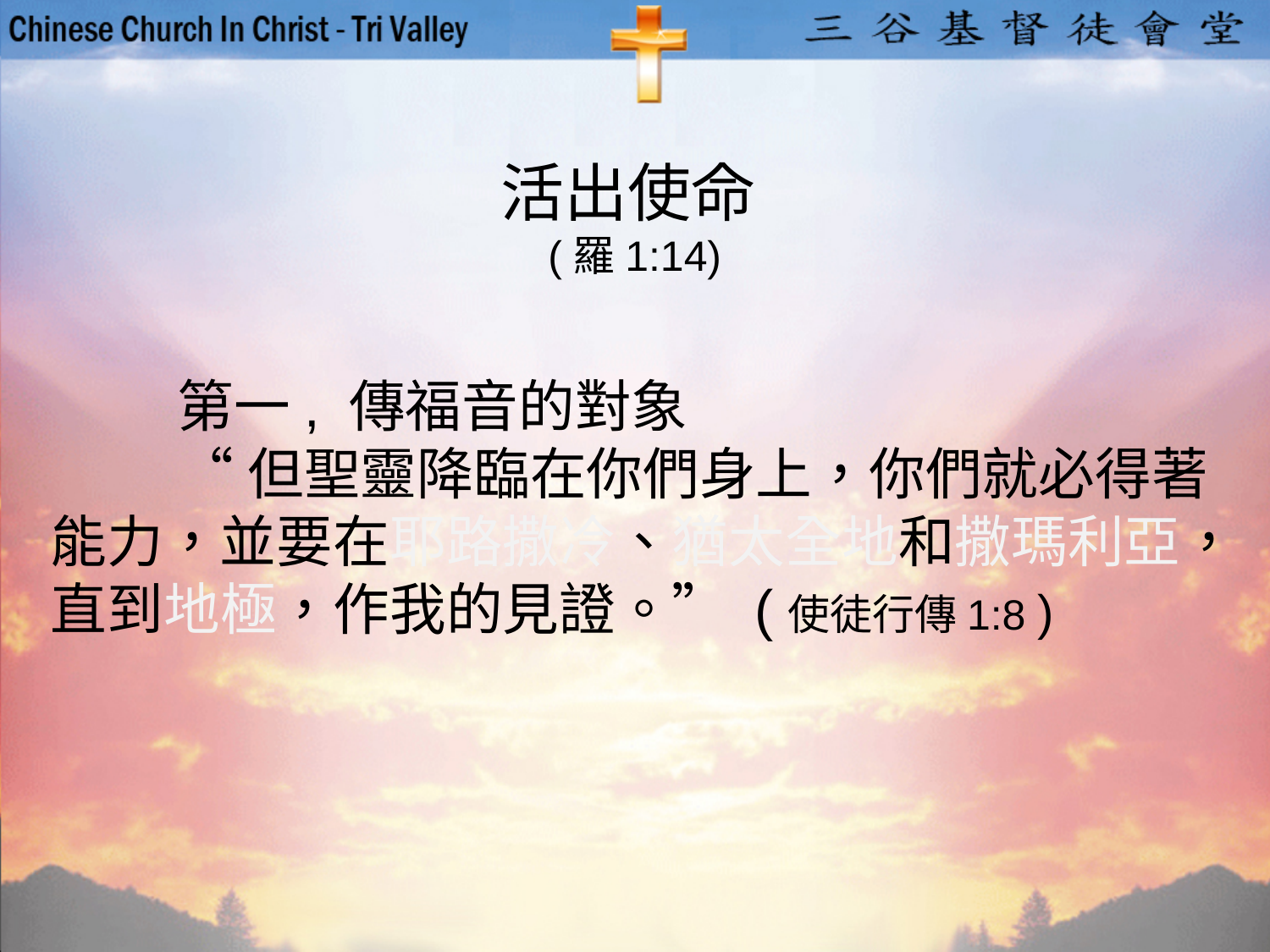

活出使命
(羅1:14)

	第一, 傳福音的對象
 	“但聖靈降臨在你們身上，你們就必得著能力，並要在耶路撒冷、猶太全地和撒瑪利亞，直到地極，作我的見證。” (使徒行傳1:8 )